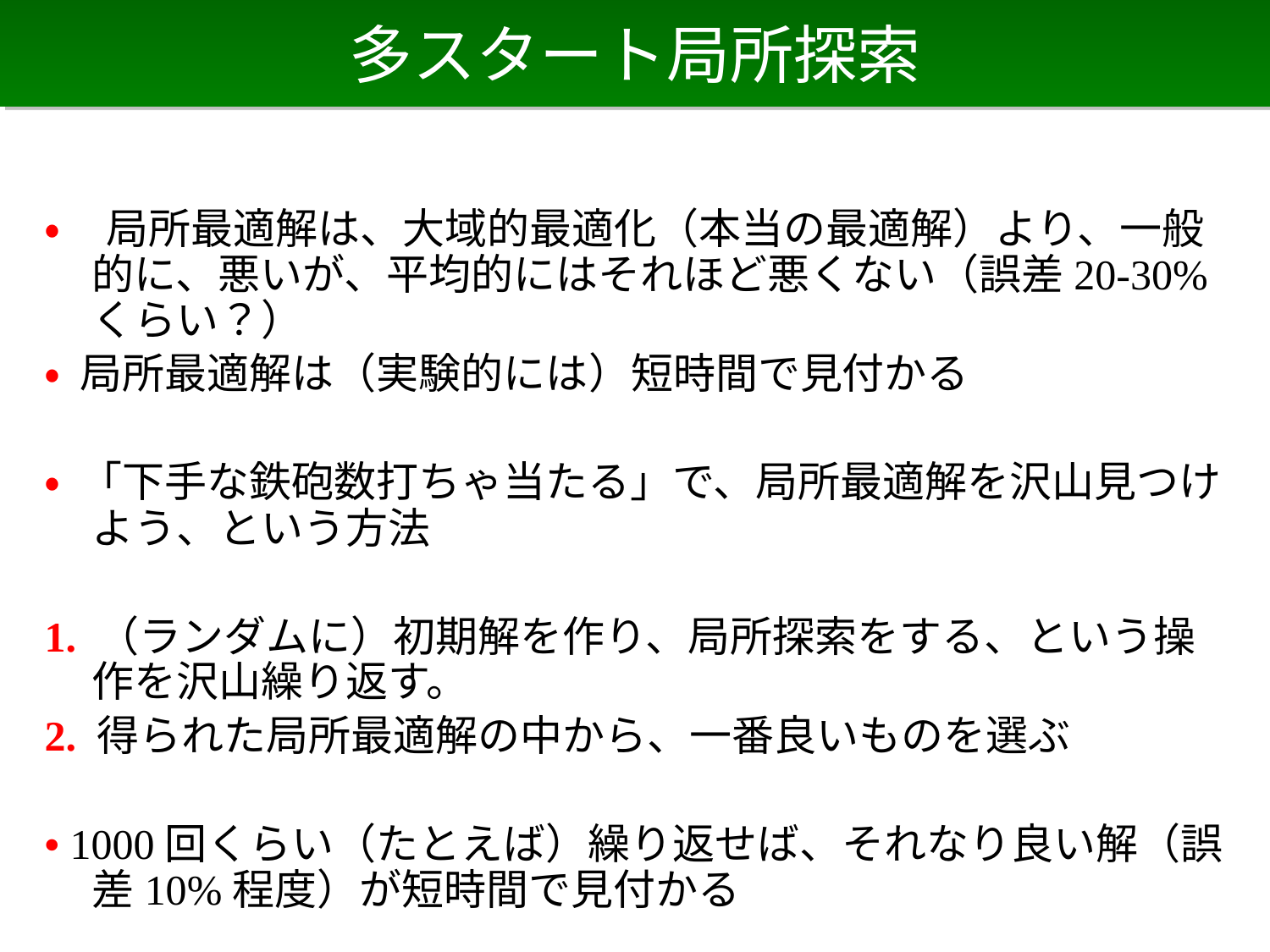

# 多スタート局所探索
• 局所最適解は、大域的最適化（本当の最適解）より、一般的に、悪いが、平均的にはそれほど悪くない（誤差20-30%くらい？）
• 局所最適解は（実験的には）短時間で見付かる

• 「下手な鉄砲数打ちゃ当たる」で、局所最適解を沢山見つけよう、という方法

1. （ランダムに）初期解を作り、局所探索をする、という操作を沢山繰り返す。
2. 得られた局所最適解の中から、一番良いものを選ぶ

• 1000回くらい（たとえば）繰り返せば、それなり良い解（誤差10%程度）が短時間で見付かる